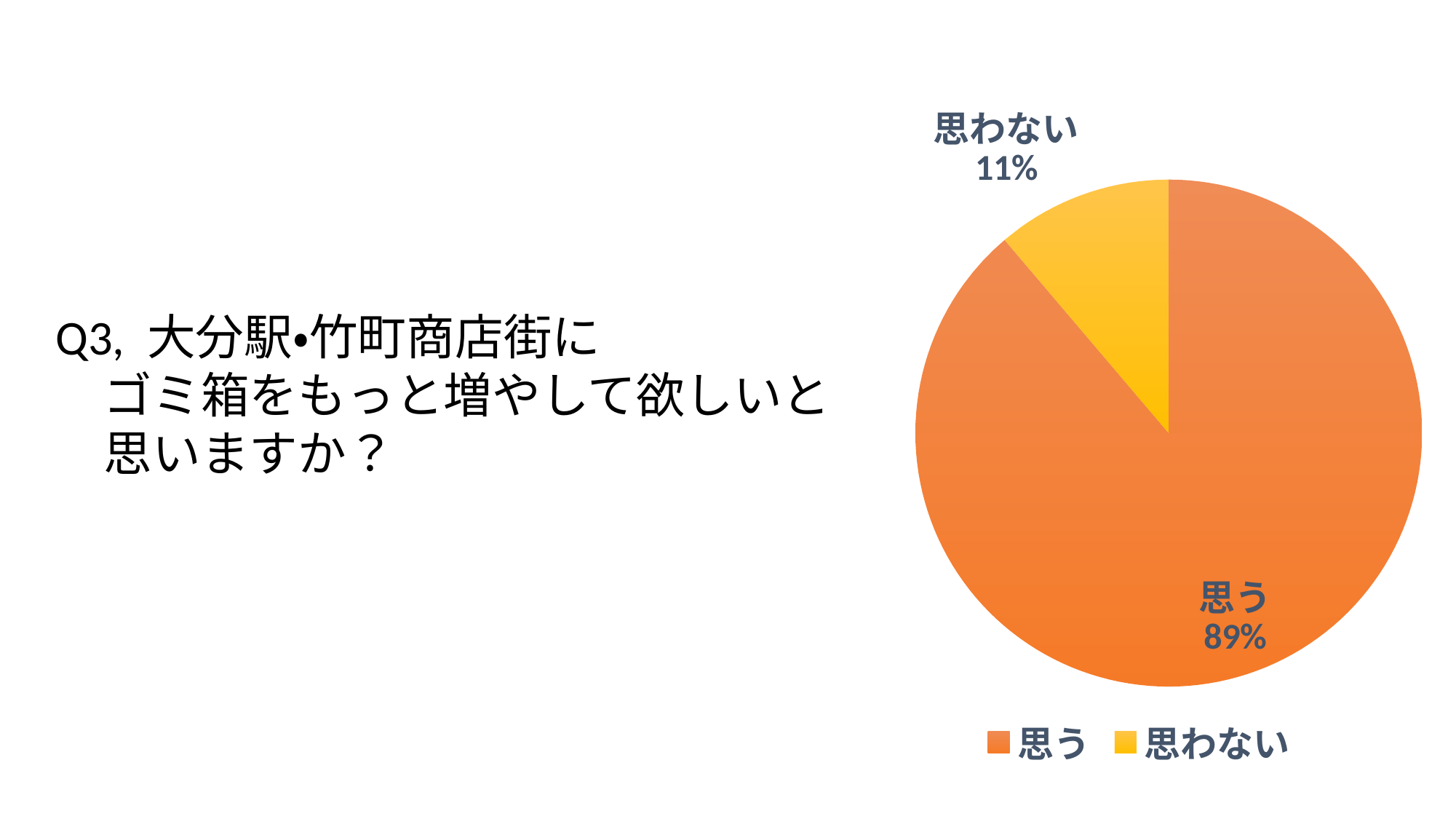

#

### Chart

| Category | 人数 |
|---|---|
| 思う | 95.0 |
| 思わない | 12.0 |
Q3, 大分駅・竹町商店街に
　ゴミ箱をもっと増やして欲しいと
　思いますか？